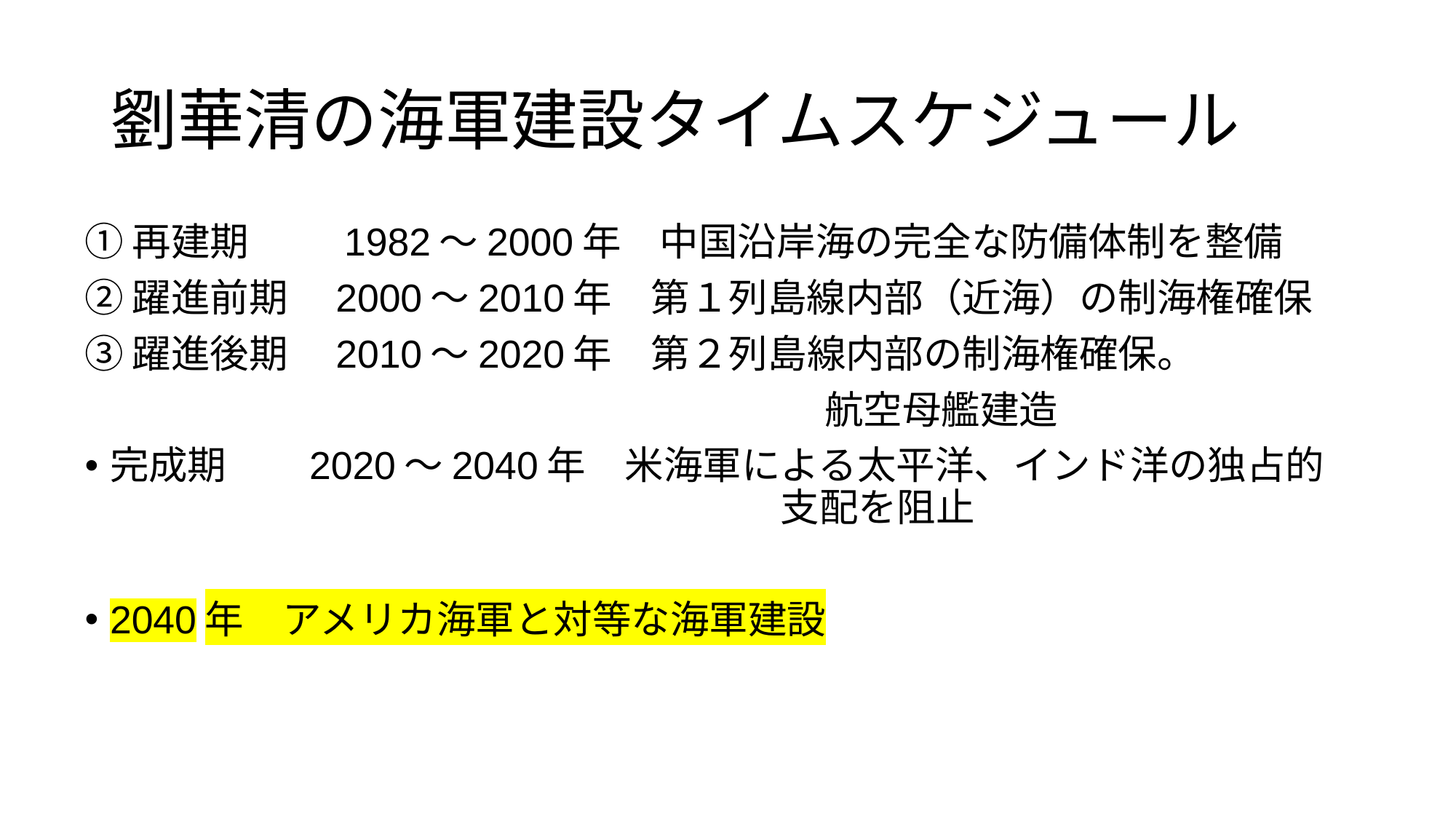

# 劉華清の海軍建設タイムスケジュール
①再建期　　 1982～2000年　中国沿岸海の完全な防備体制を整備
②躍進前期　2000～2010年　第１列島線内部（近海）の制海権確保
③躍進後期　2010～2020年　第２列島線内部の制海権確保。
　　　　　　　　　　　　　　　　　　　航空母艦建造
完成期　    2020～2040年　米海軍による太平洋、インド洋の独占的
　　　　　　　　　　　　　　　　　 支配を阻止

2040年　アメリカ海軍と対等な海軍建設